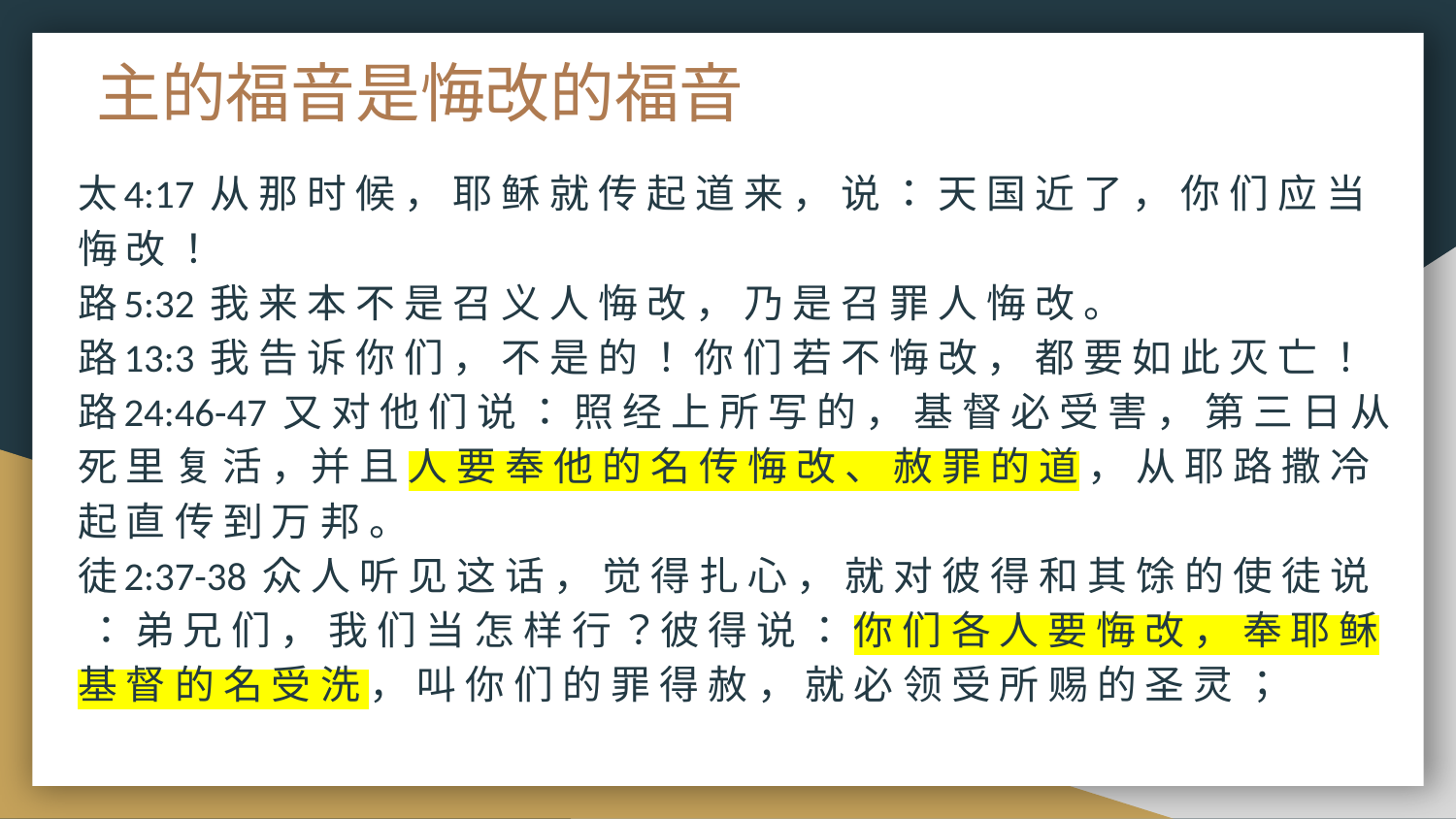

# 主的福音是悔改的福音
太4:17 从 那 时 候 ， 耶 稣 就 传 起 道 来 ， 说 ： 天 国 近 了 ， 你 们 应 当 悔 改 ！
路5:32 我 来 本 不 是 召 义 人 悔 改 ， 乃 是 召 罪 人 悔 改 。
路13:3 我 告 诉 你 们 ， 不 是 的 ！ 你 们 若 不 悔 改 ， 都 要 如 此 灭 亡 ！
路24:46-47 又 对 他 们 说 ： 照 经 上 所 写 的 ， 基 督 必 受 害 ， 第 三 日 从 死 里 复 活 ，并 且 人 要 奉 他 的 名 传 悔 改 、 赦 罪 的 道 ， 从 耶 路 撒 冷 起 直 传 到 万 邦 。
徒2:37-38 众 人 听 见 这 话 ， 觉 得 扎 心 ， 就 对 彼 得 和 其 馀 的 使 徒 说 ： 弟 兄 们 ， 我 们 当 怎 样 行 ？彼 得 说 ： 你 们 各 人 要 悔 改 ， 奉 耶 稣 基 督 的 名 受 洗 ， 叫 你 们 的 罪 得 赦 ， 就 必 领 受 所 赐 的 圣 灵 ；